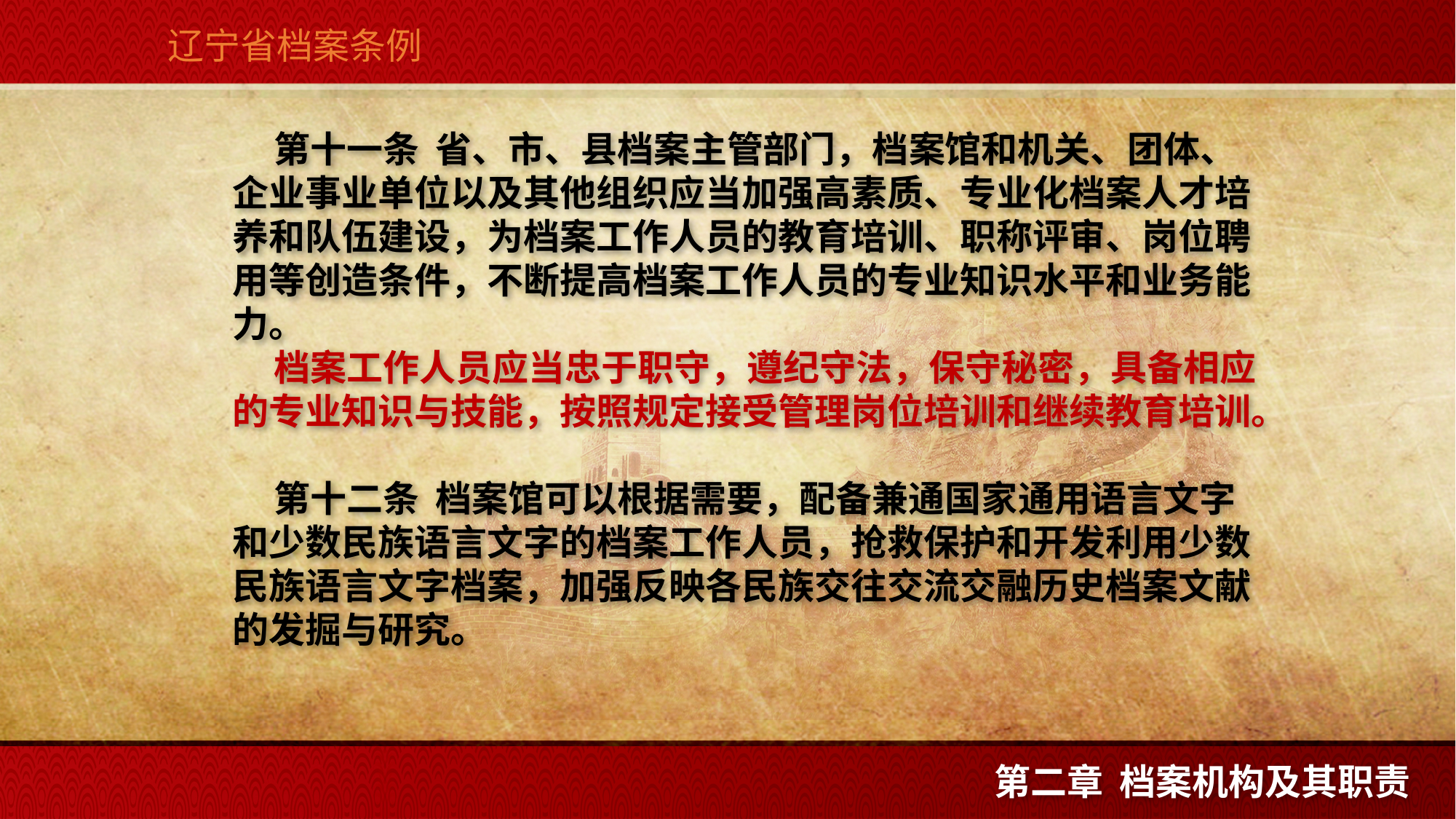

辽宁省档案条例
    第十一条  省、市、县档案主管部门，档案馆和机关、团体、企业事业单位以及其他组织应当加强高素质、专业化档案人才培养和队伍建设，为档案工作人员的教育培训、职称评审、岗位聘用等创造条件，不断提高档案工作人员的专业知识水平和业务能力。
    档案工作人员应当忠于职守，遵纪守法，保守秘密，具备相应的专业知识与技能，按照规定接受管理岗位培训和继续教育培训。

    第十二条  档案馆可以根据需要，配备兼通国家通用语言文字和少数民族语言文字的档案工作人员，抢救保护和开发利用少数民族语言文字档案，加强反映各民族交往交流交融历史档案文献的发掘与研究。
第二章  档案机构及其职责